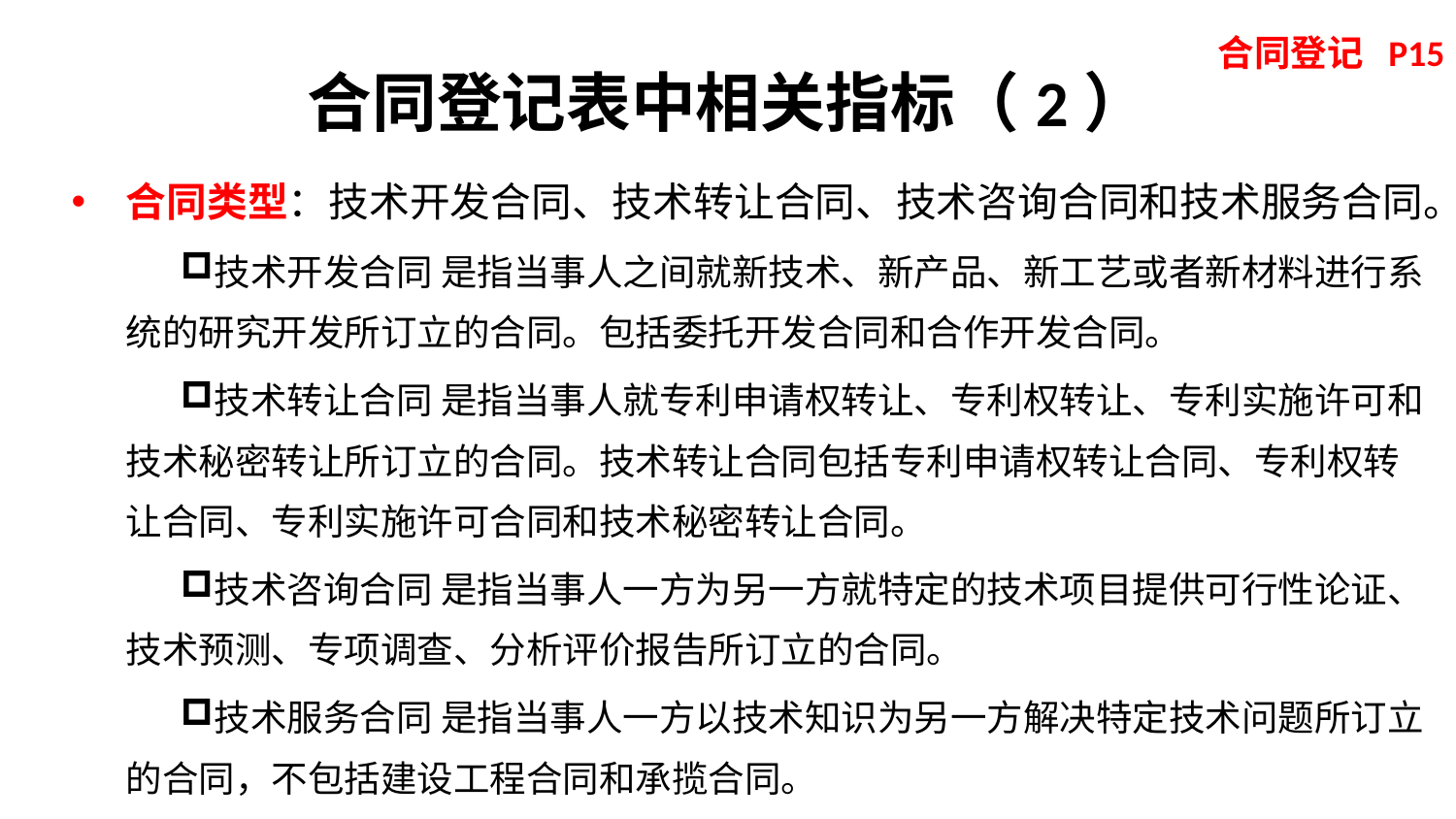

合同登记  P15
# 合同登记表中相关指标（2）
合同类型：技术开发合同、技术转让合同、技术咨询合同和技术服务合同。
技术开发合同 是指当事人之间就新技术、新产品、新工艺或者新材料进行系统的研究开发所订立的合同。包括委托开发合同和合作开发合同。
技术转让合同 是指当事人就专利申请权转让、专利权转让、专利实施许可和技术秘密转让所订立的合同。技术转让合同包括专利申请权转让合同、专利权转让合同、专利实施许可合同和技术秘密转让合同。
技术咨询合同 是指当事人一方为另一方就特定的技术项目提供可行性论证、技术预测、专项调查、分析评价报告所订立的合同。
技术服务合同 是指当事人一方以技术知识为另一方解决特定技术问题所订立的合同，不包括建设工程合同和承揽合同。